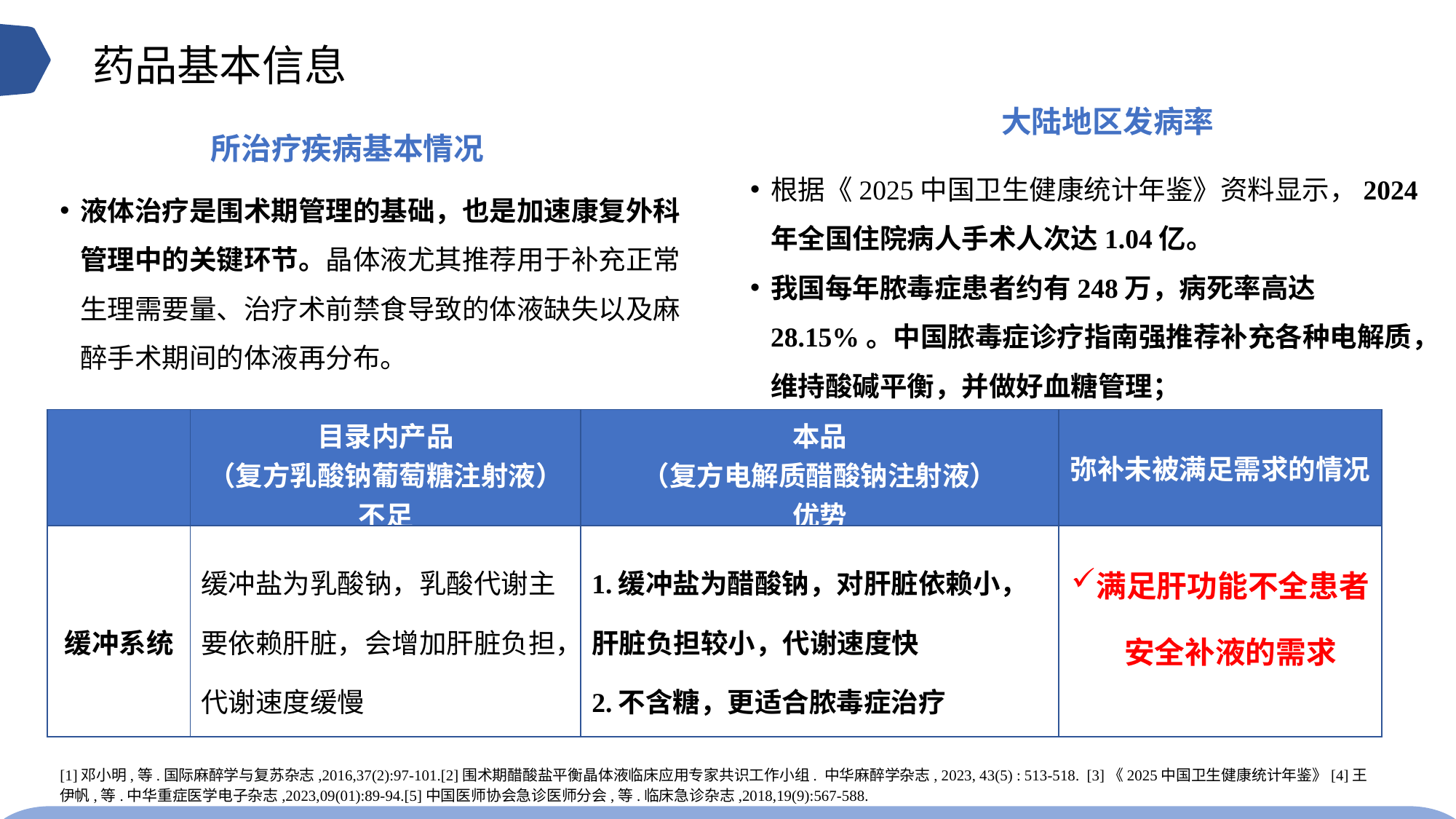

药品基本信息
大陆地区发病率
所治疗疾病基本情况
根据《2025中国卫生健康统计年鉴》资料显示，2024年全国住院病人手术人次达1.04亿。
我国每年脓毒症患者约有248万，病死率高达28.15%。中国脓毒症诊疗指南强推荐补充各种电解质，维持酸碱平衡，并做好血糖管理；
液体治疗是围术期管理的基础，也是加速康复外科管理中的关键环节。晶体液尤其推荐用于补充正常生理需要量、治疗术前禁食导致的体液缺失以及麻醉手术期间的体液再分布。
|  | 目录内产品 （复方乳酸钠葡萄糖注射液） 不足 | 本品 （复方电解质醋酸钠注射液） 优势 | 弥补未被满足需求的情况 |
| --- | --- | --- | --- |
| 缓冲系统 | 缓冲盐为乳酸钠，乳酸代谢主要依赖肝脏，会增加肝脏负担，代谢速度缓慢 | 1.缓冲盐为醋酸钠，对肝脏依赖小，肝脏负担较小，代谢速度快 2.不含糖，更适合脓毒症治疗 | 满足肝功能不全患者安全补液的需求 |
[1]邓小明,等.国际麻醉学与复苏杂志,2016,37(2):97-101.[2]围术期醋酸盐平衡晶体液临床应用专家共识工作小组. 中华麻醉学杂志, 2023, 43(5) : 513-518.  [3]《2025中国卫生健康统计年鉴》[4]王伊帆,等.中华重症医学电子杂志,2023,09(01):89-94.[5]中国医师协会急诊医师分会,等.临床急诊杂志,2018,19(9):567-588.